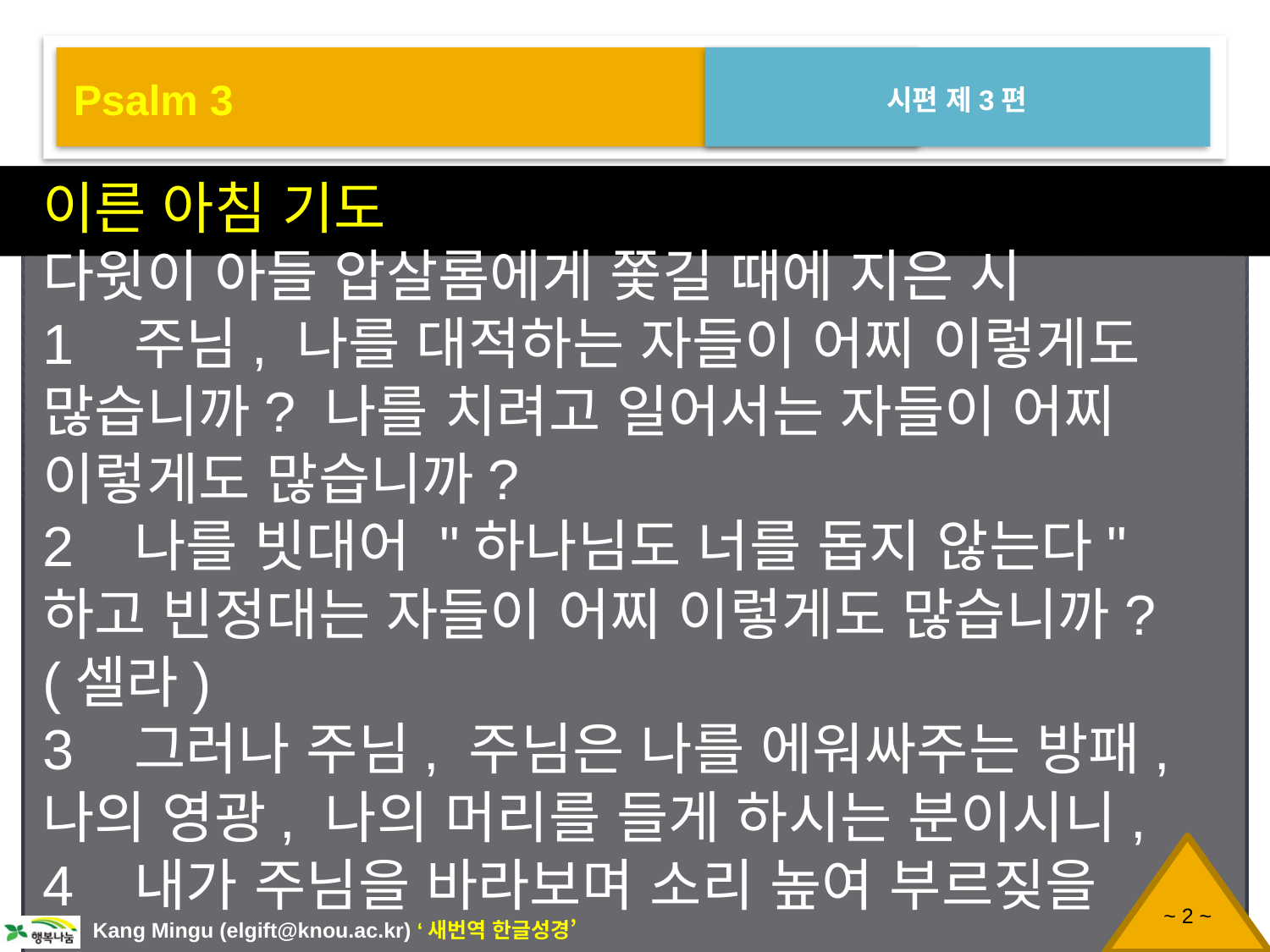

Psalm 3
시편 제3편
이른 아침 기도
다윗이 아들 압살롬에게 쫓길 때에 지은 시
1   주님, 나를 대적하는 자들이 어찌 이렇게도 많습니까? 나를 치려고 일어서는 자들이 어찌 이렇게도 많습니까?
2   나를 빗대어 "하나님도 너를 돕지 않는다" 하고 빈정대는 자들이 어찌 이렇게도 많습니까? (셀라)
3   그러나 주님, 주님은 나를 에워싸주는 방패, 나의 영광, 나의 머리를 들게 하시는 분이시니,
4   내가 주님을 바라보며 소리 높여 부르짖을